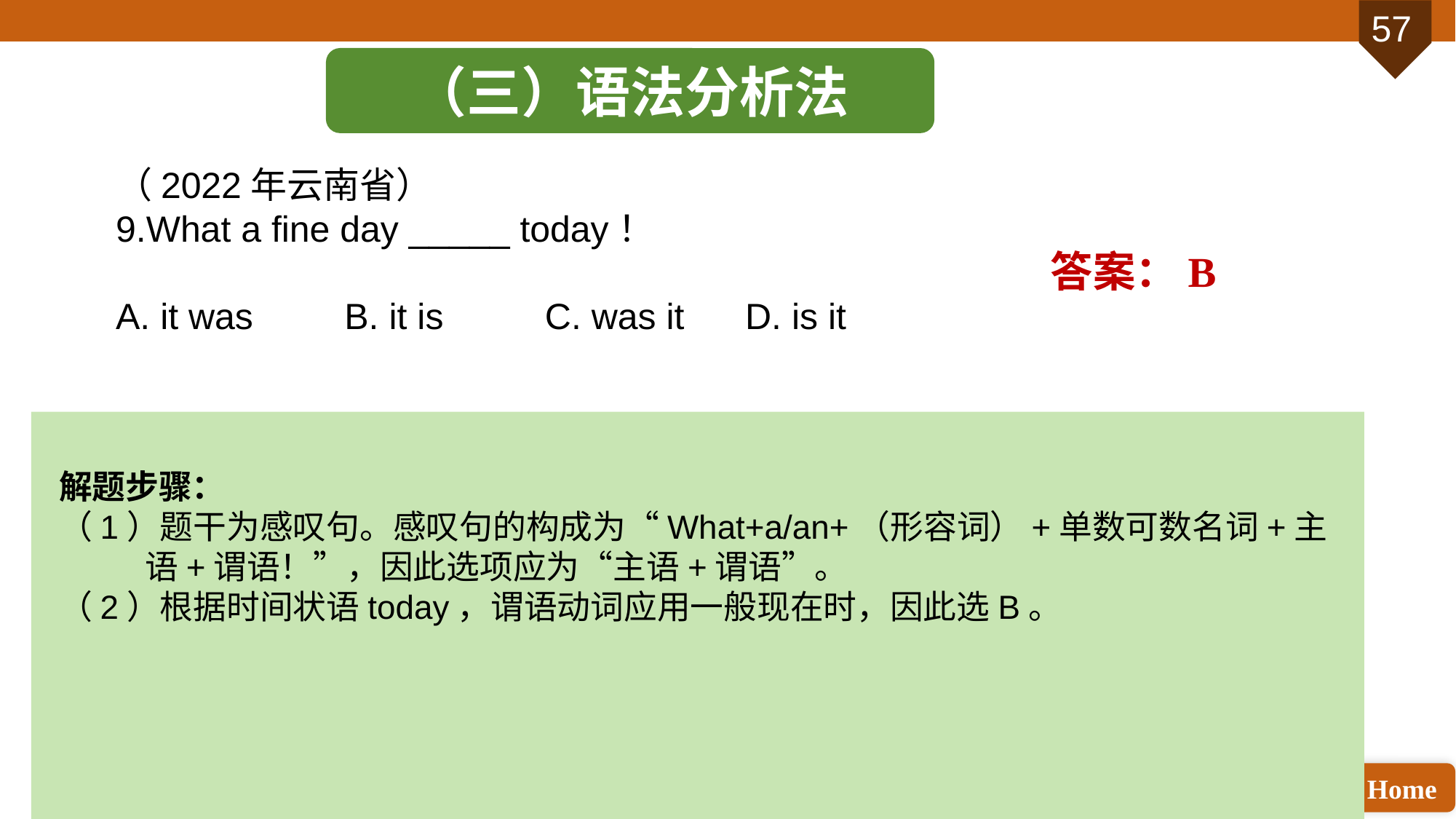

（三）语法分析法
（2022年云南省）
9.What a fine day _____ today！

A. it was         B. it is          C. was it      D. is it
 答案：B

解题步骤：
（1）题干为感叹句。感叹句的构成为“What+a/an+（形容词）+单数可数名词+主语+谓语！”，因此选项应为“主语+谓语”。
（2）根据时间状语today，谓语动词应用一般现在时，因此选B。